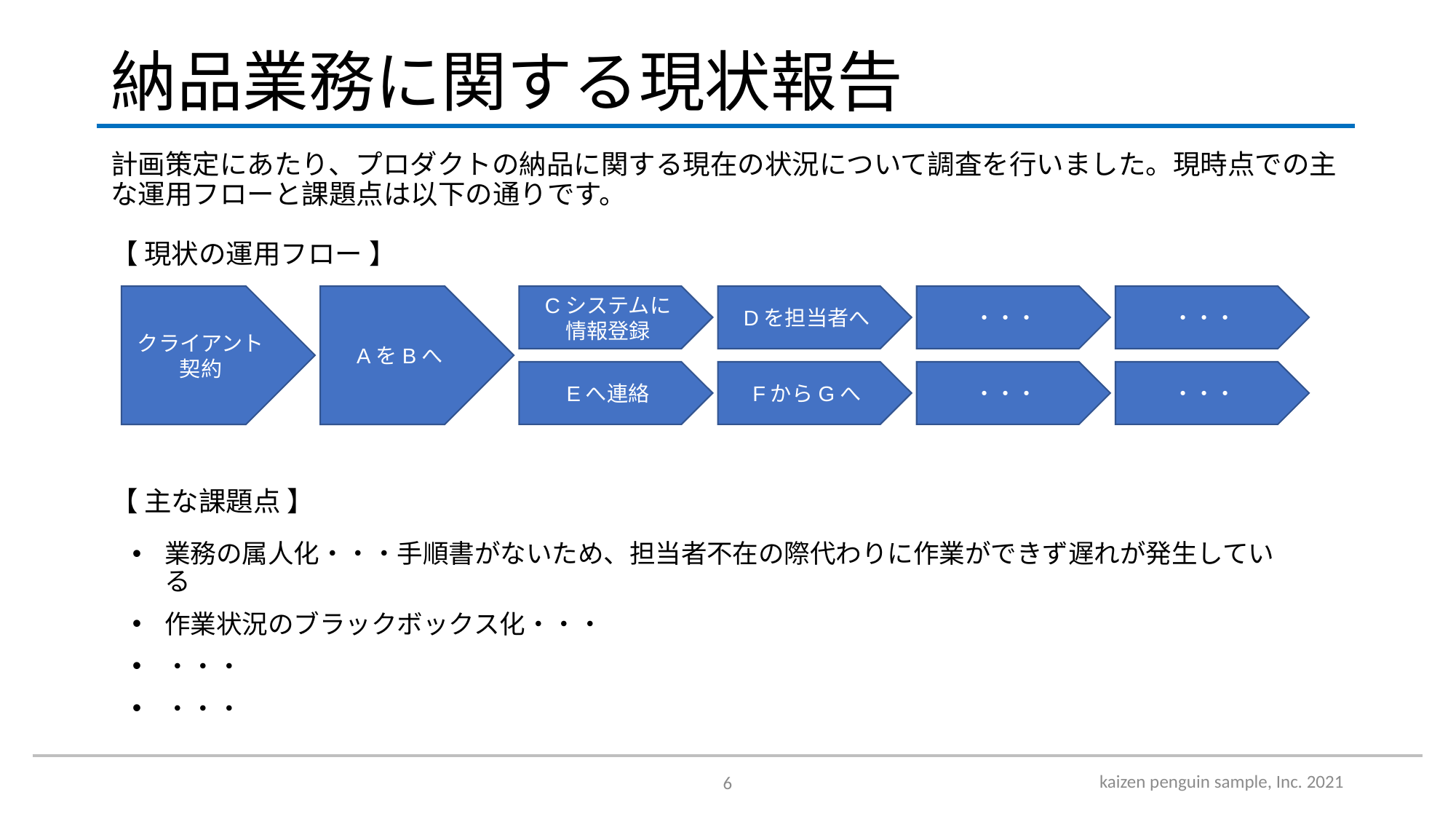

# 納品業務に関する現状報告
計画策定にあたり、プロダクトの納品に関する現在の状況について調査を行いました。現時点での主な運用フローと課題点は以下の通りです。
【 現状の運用フロー 】
クライアント
契約
AをBへ
Cシステムに
情報登録
Dを担当者へ
・・・
・・・
Eへ連絡
FからGへ
・・・
・・・
【 主な課題点 】
業務の属人化・・・手順書がないため、担当者不在の際代わりに作業ができず遅れが発生している
作業状況のブラックボックス化・・・
・・・
・・・
kaizen penguin sample, Inc. 2021
6